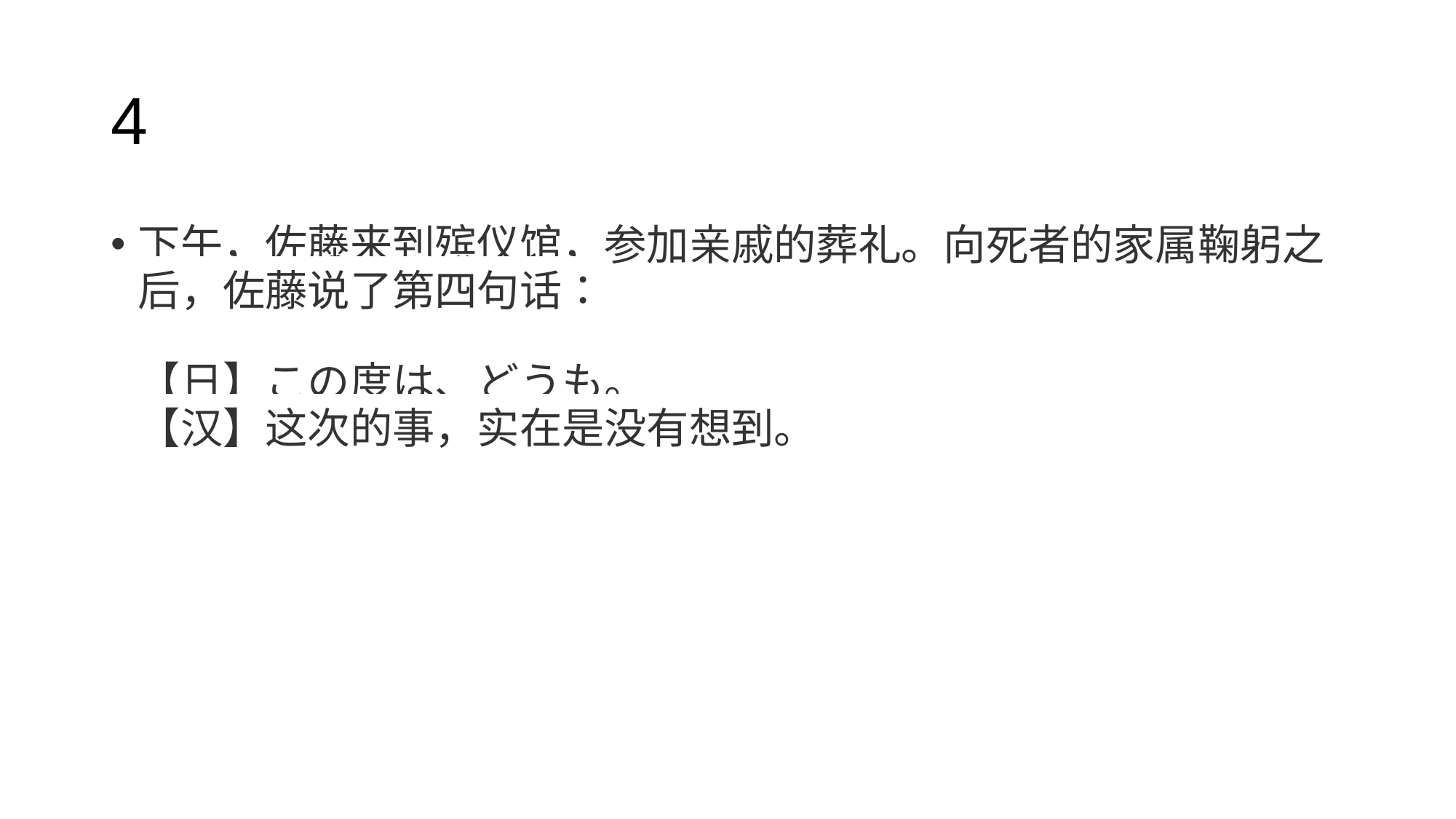

# 4
下午，佐藤来到殡仪馆，参加亲戚的葬礼。向死者的家属鞠躬之后，佐藤说了第四句话：
【日】この度は、どうも。
【汉】这次的事，实在是没有想到。